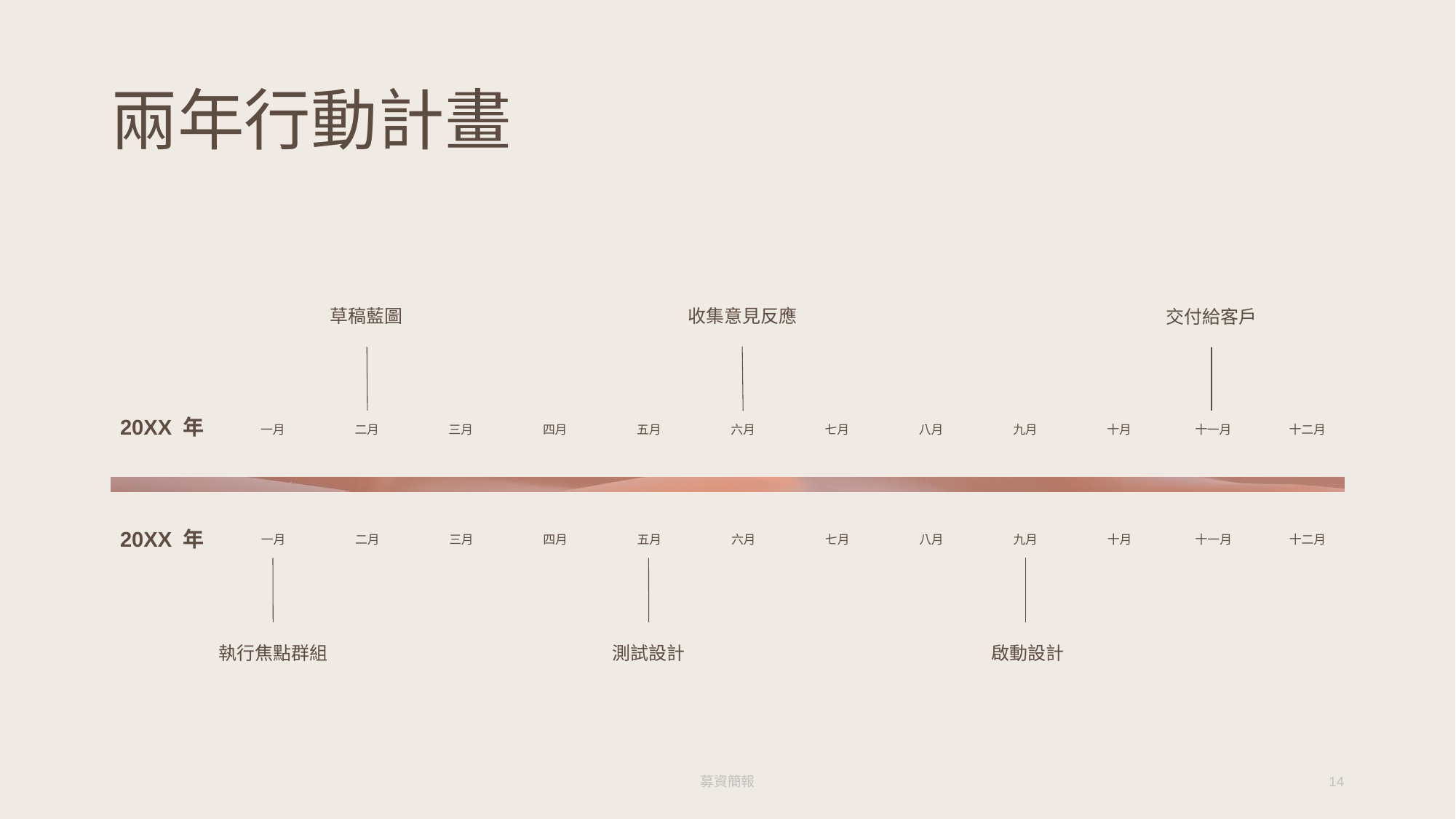

# 兩年行動計畫
收集意見反應
草稿藍圖
交付給客戶
20XX 年
一月
二月
三月
四月
五月
六月
七月
八月
九月
十月
十一月
十二月
20XX 年
一月
二月
三月
四月
五月
六月
七月
八月
九月
十月
十一月
十二月
執行焦點群組
測試設計
啟動設計
募資簡報
14